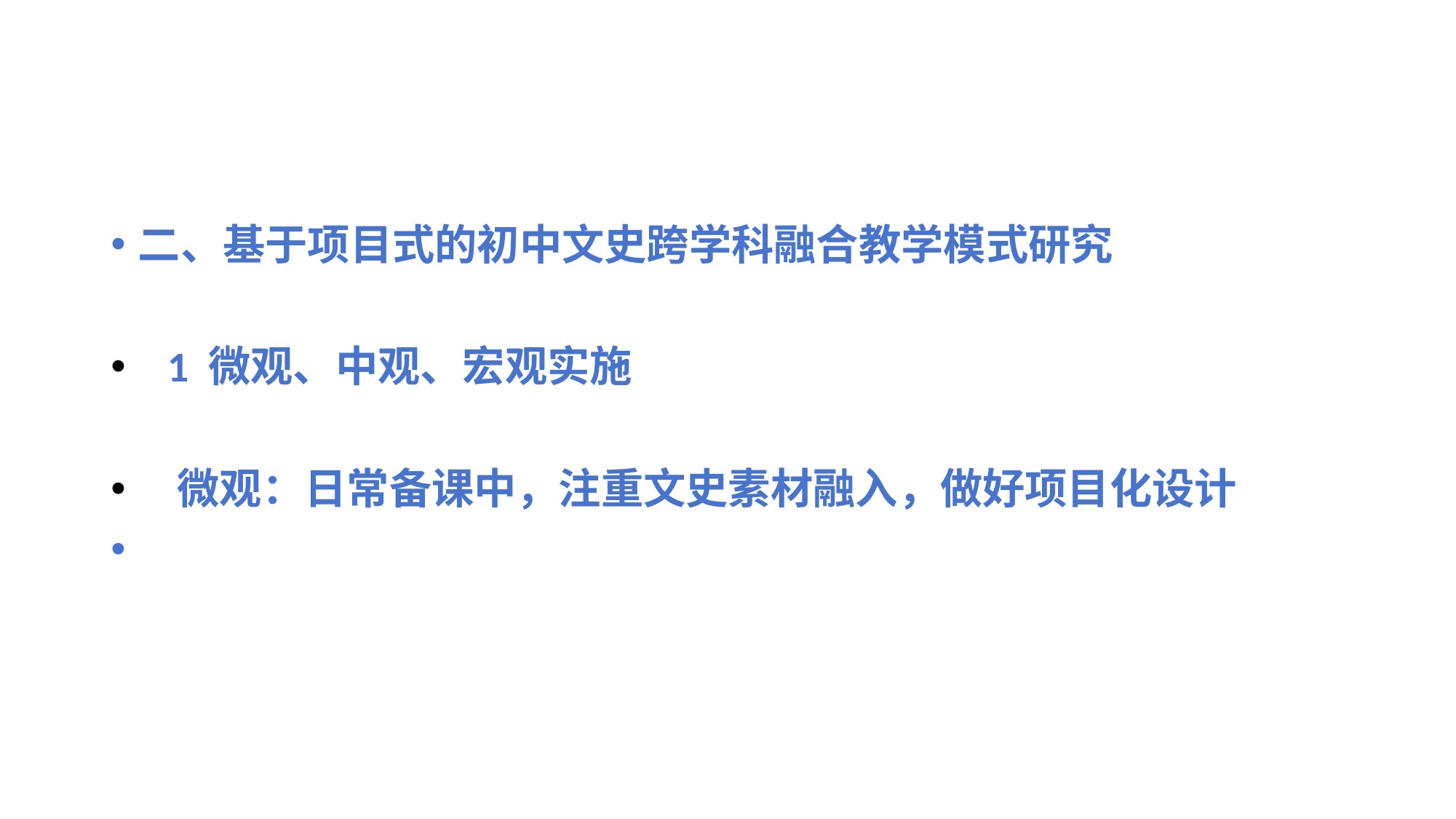

#
二、基于项目式的初中文史跨学科融合教学模式研究

   1 微观、中观、宏观实施

   微观：日常备课中，注重文史素材融入，做好项目化设计